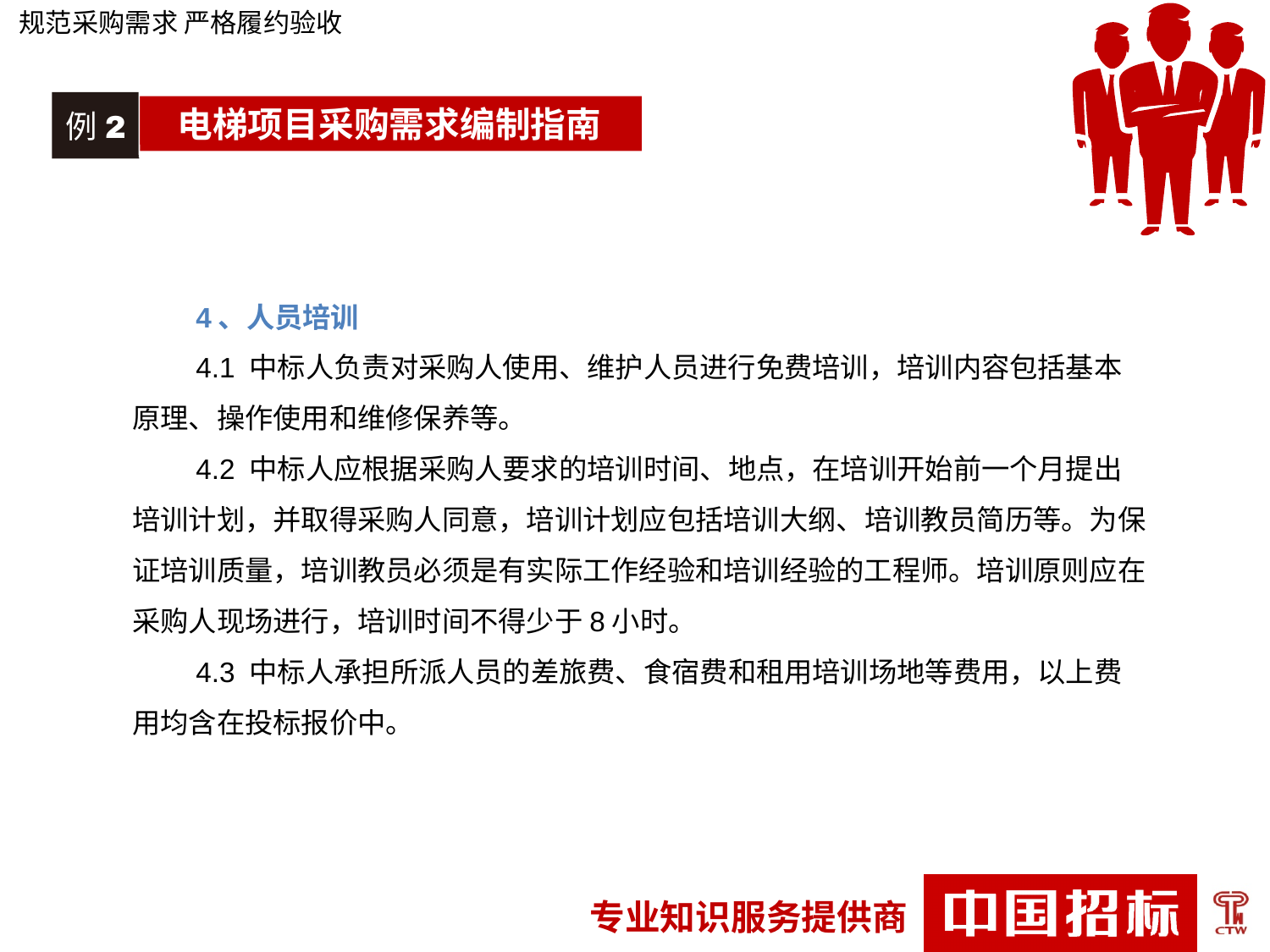

规范采购需求 严格履约验收

例2
电梯项目采购需求编制指南
4、人员培训
4.1 中标人负责对采购人使用、维护人员进行免费培训，培训内容包括基本原理、操作使用和维修保养等。
4.2 中标人应根据采购人要求的培训时间、地点，在培训开始前一个月提出培训计划，并取得采购人同意，培训计划应包括培训大纲、培训教员简历等。为保证培训质量，培训教员必须是有实际工作经验和培训经验的工程师。培训原则应在采购人现场进行，培训时间不得少于8小时。
4.3 中标人承担所派人员的差旅费、食宿费和租用培训场地等费用，以上费用均含在投标报价中。